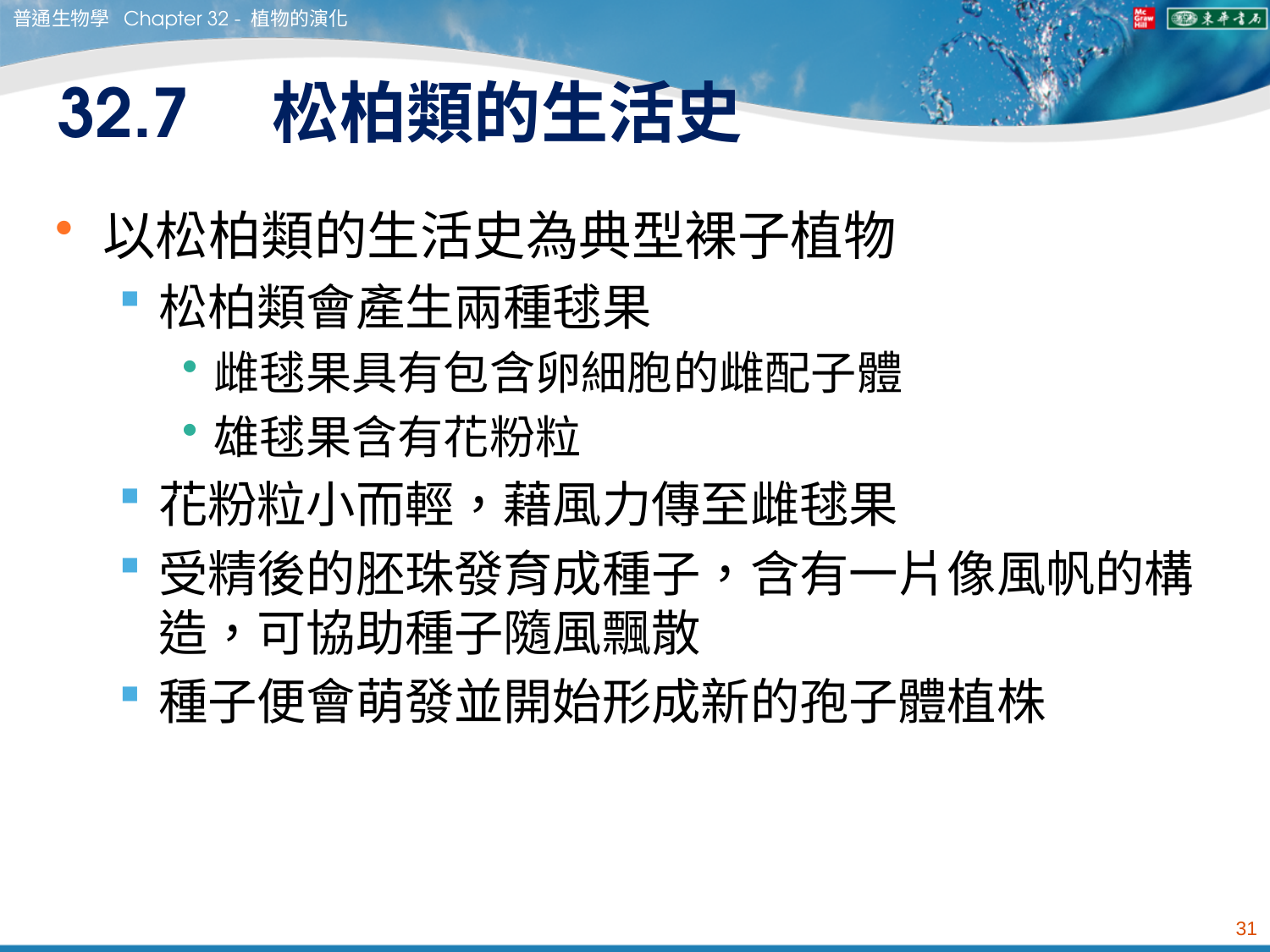

普通生物學  Chapter 32 - 植物的演化
# 32.7　松柏類的生活史
以松柏類的生活史為典型裸子植物
松柏類會產生兩種毬果
雌毬果具有包含卵細胞的雌配子體
雄毬果含有花粉粒
花粉粒小而輕，藉風力傳至雌毬果
受精後的胚珠發育成種子，含有一片像風帆的構造，可協助種子隨風飄散
種子便會萌發並開始形成新的孢子體植株

31